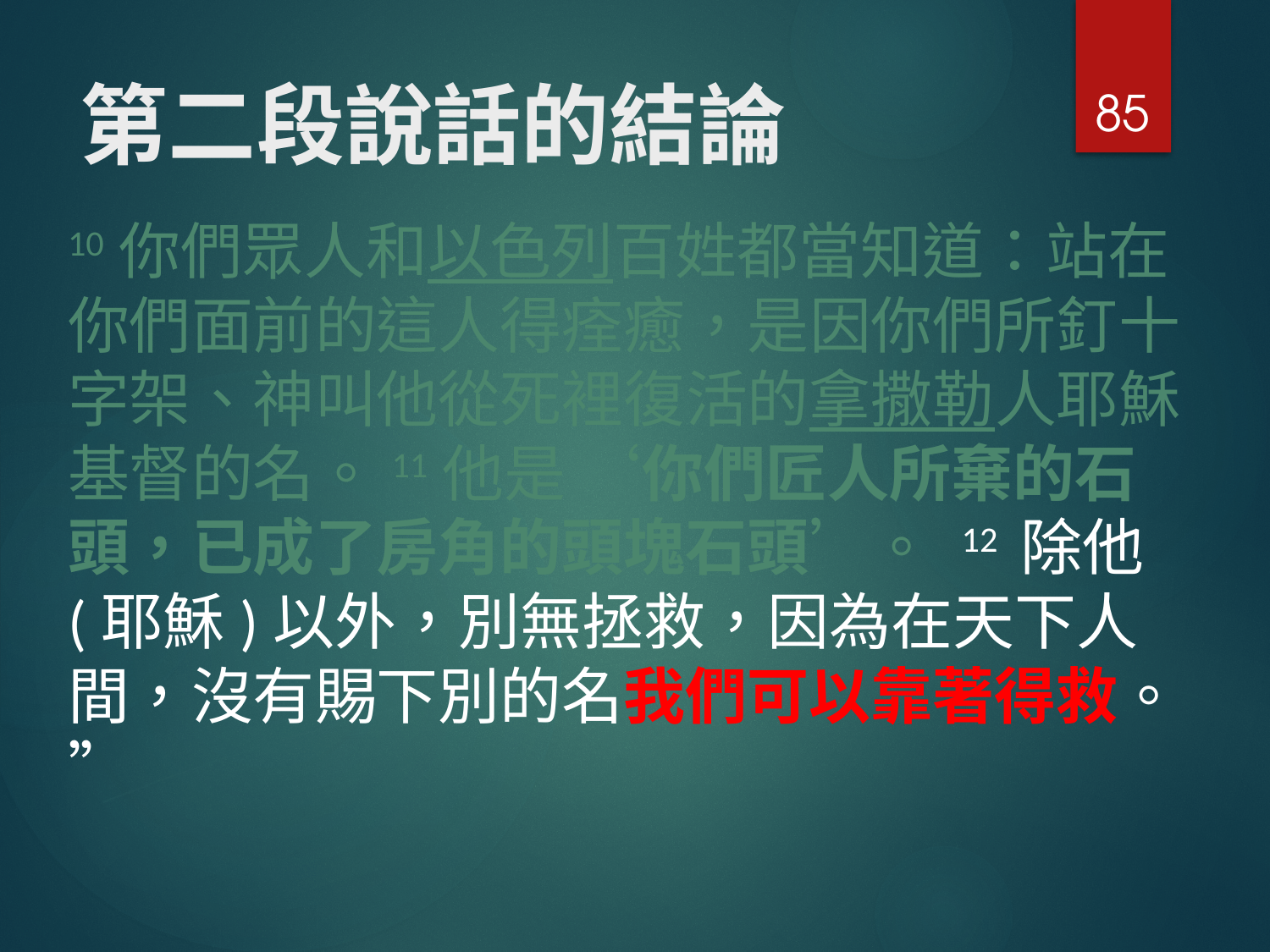

85
# 第二段說話的結論
10你們眾人和以色列百姓都當知道：站在你們面前的這人得痊癒，是因你們所釘十字架、神叫他從死裡復活的拿撒勒人耶穌基督的名。11他是 ‘你們匠人所棄的石頭，已成了房角的頭塊石頭’。 12 除他(耶穌)以外，別無拯救，因為在天下人間，沒有賜下別的名我們可以靠著得救。”